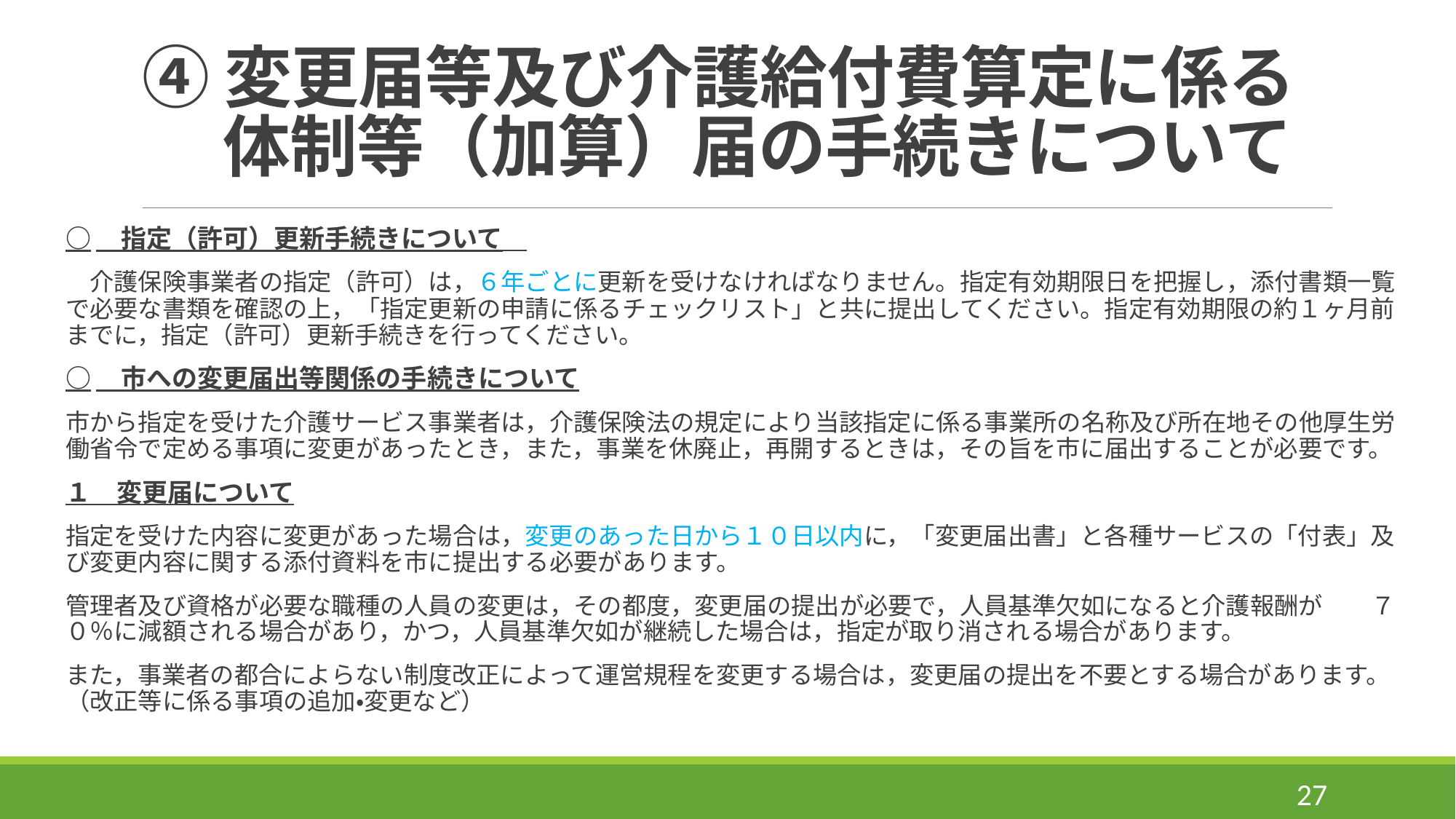

# ④変更届等及び介護給付費算定に係る 　 体制等（加算）届の手続きについて
○　指定（許可）更新手続きについて
　介護保険事業者の指定（許可）は，６年ごとに更新を受けなければなりません。指定有効期限日を把握し，添付書類一覧で必要な書類を確認の上，「指定更新の申請に係るチェックリスト」と共に提出してください。指定有効期限の約１ヶ月前までに，指定（許可）更新手続きを行ってください。
○　市への変更届出等関係の手続きについて
市から指定を受けた介護サービス事業者は，介護保険法の規定により当該指定に係る事業所の名称及び所在地その他厚生労働省令で定める事項に変更があったとき，また，事業を休廃止，再開するときは，その旨を市に届出することが必要です。
１　変更届について
指定を受けた内容に変更があった場合は，変更のあった日から１０日以内に，「変更届出書」と各種サービスの「付表」及び変更内容に関する添付資料を市に提出する必要があります。
管理者及び資格が必要な職種の人員の変更は，その都度，変更届の提出が必要で，人員基準欠如になると介護報酬が　　７０％に減額される場合があり，かつ，人員基準欠如が継続した場合は，指定が取り消される場合があります。
また，事業者の都合によらない制度改正によって運営規程を変更する場合は，変更届の提出を不要とする場合があります。（改正等に係る事項の追加・変更など）

27